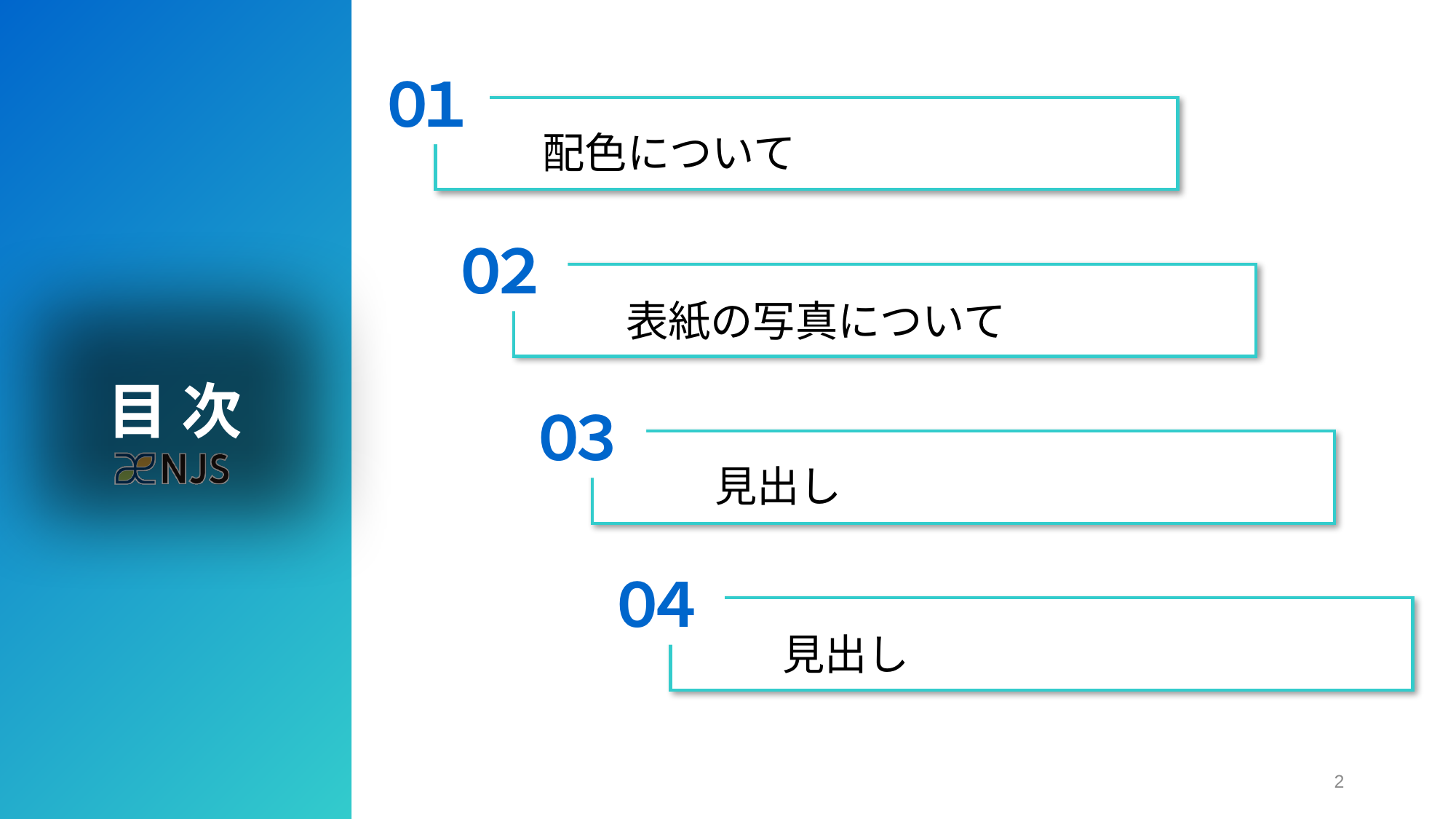

０１

配色について
０２

表紙の写真について
目 次
０３

見出し
０４

見出し
2